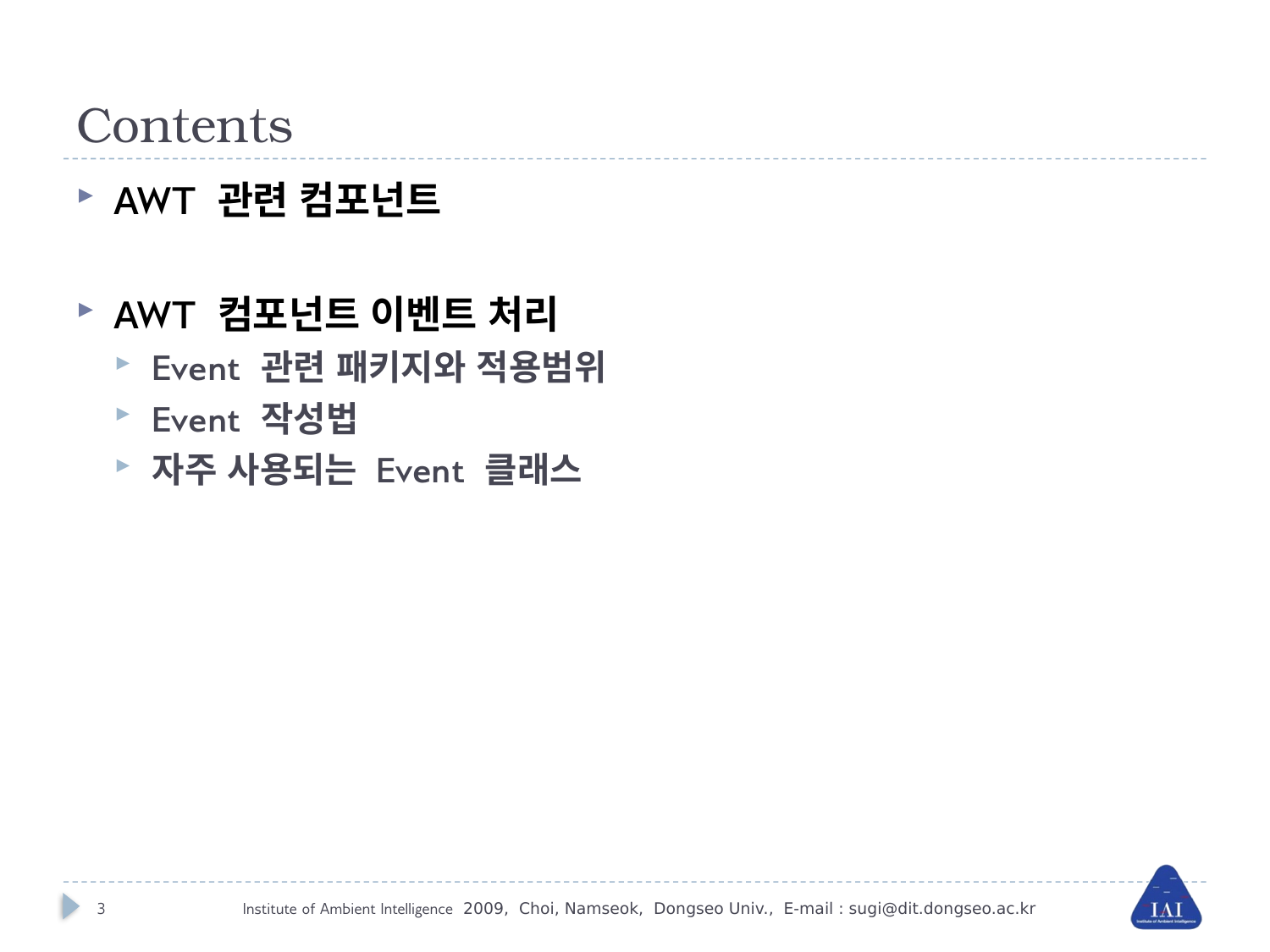

# Contents
AWT 관련 컴포넌트

AWT 컴포넌트 이벤트 처리
Event 관련 패키지와 적용범위
Event 작성법
자주 사용되는 Event 클래스